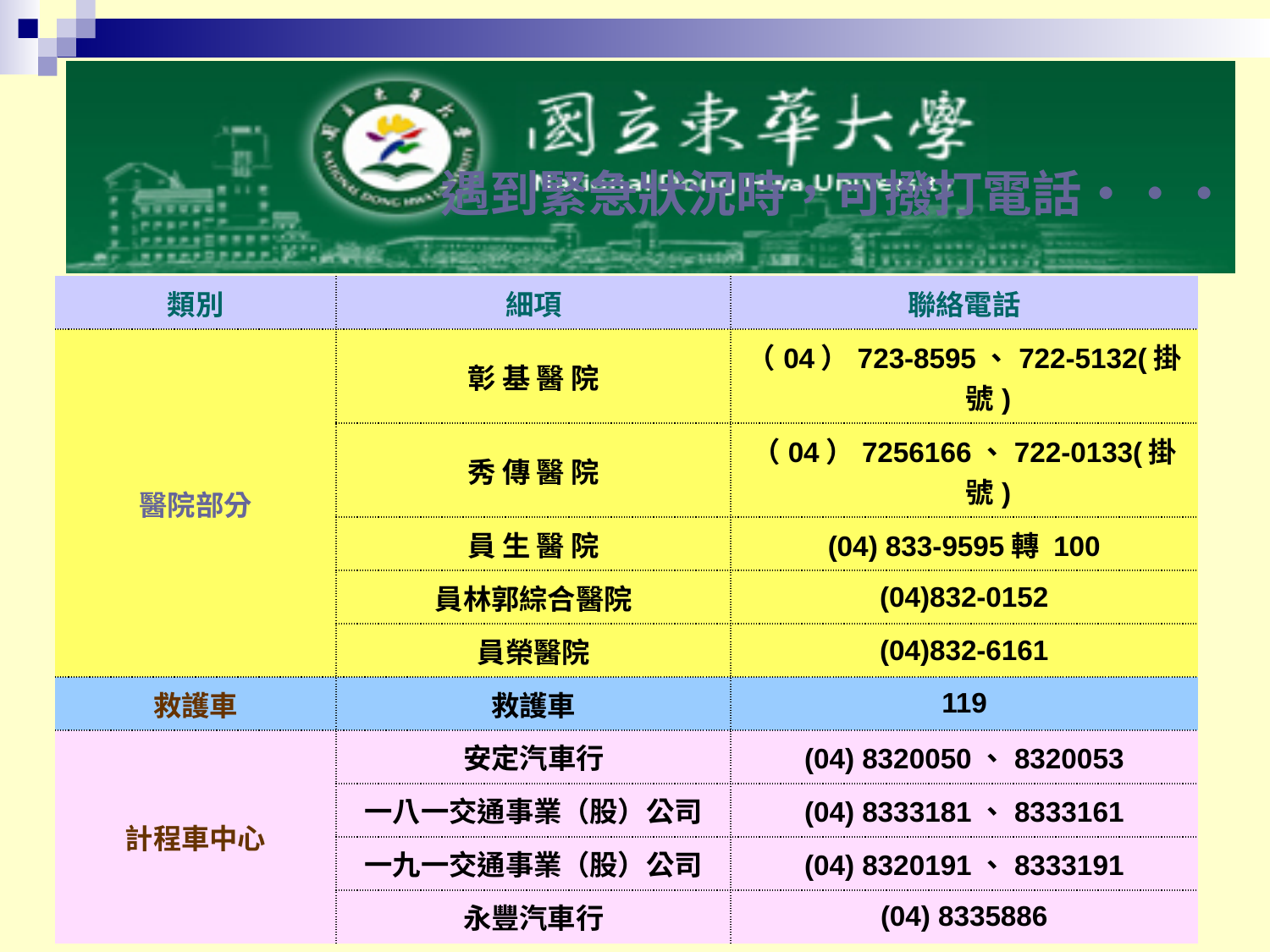

遇到緊急狀況時，可撥打電話‧‧‧
| 類別 | 細項 | 聯絡電話 |
| --- | --- | --- |
| 醫院部分 | 彰 基 醫 院 | （04）723-8595、722-5132(掛號) |
|  | 秀 傳 醫 院 | （04）7256166、722-0133(掛號) |
|  | 員 生 醫 院 | (04) 833-9595轉 100 |
|  | 員林郭綜合醫院 | (04)832-0152 |
|  | 員榮醫院 | (04)832-6161 |
| 救護車 | 救護車 | 119 |
| 計程車中心 | 安定汽車行 | (04) 8320050、8320053 |
|  | 一八一交通事業（股）公司 | (04) 8333181、8333161 |
|  | 一九一交通事業（股）公司 | (04) 8320191、8333191 |
|  | 永豐汽車行 | (04) 8335886 |
34